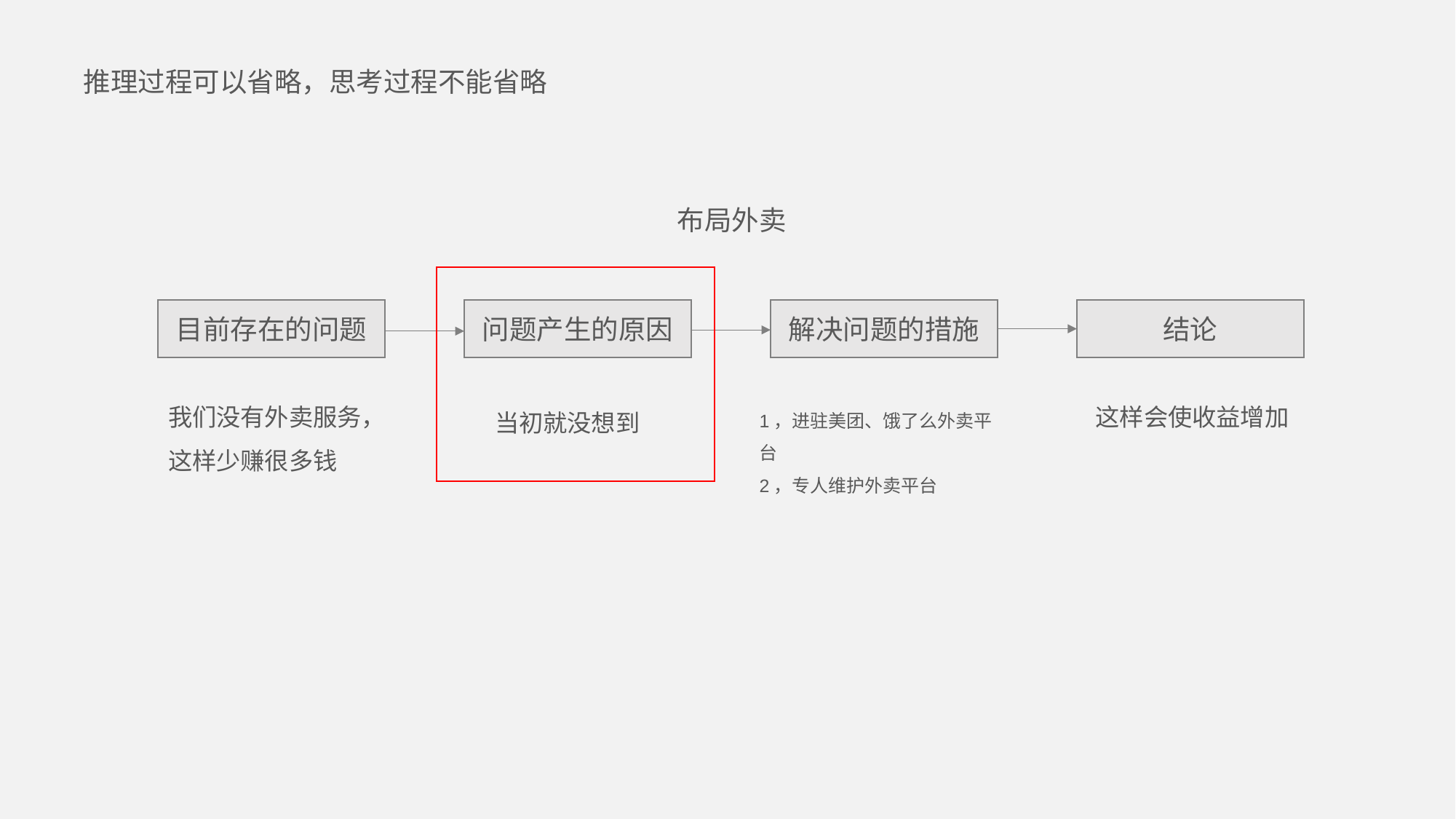

推理过程可以省略，思考过程不能省略
布局外卖

结论
目前存在的问题
问题产生的原因
解决问题的措施
我们没有外卖服务，
这样少赚很多钱
这样会使收益增加
当初就没想到
1，进驻美团、饿了么外卖平台
2，专人维护外卖平台